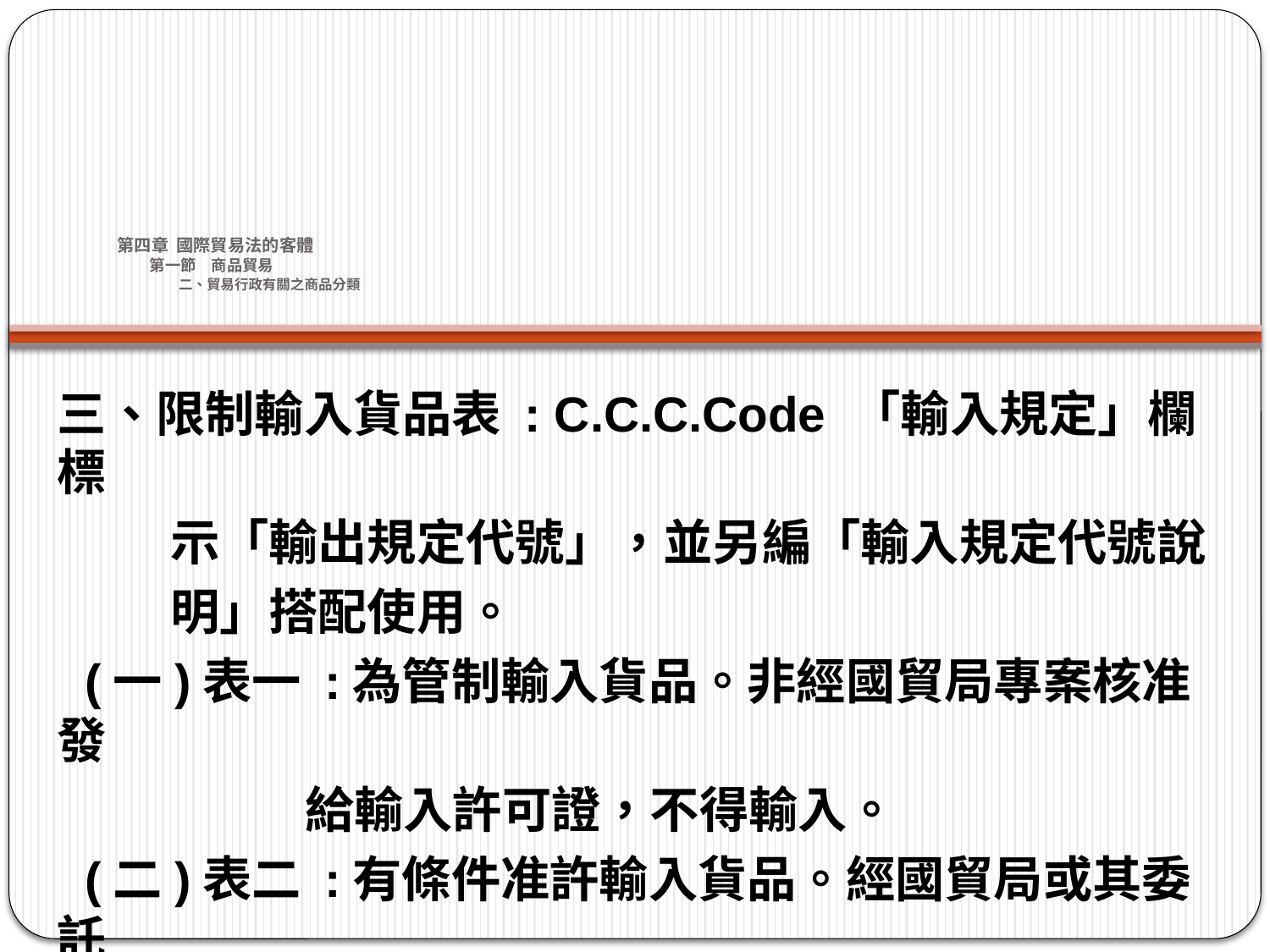

# 第四章  國際貿易法的客體 第一節　商品貿易 二、貿易行政有關之商品分類
三、限制輸入貨品表 : C.C.C.Code 「輸入規定」欄標
         示「輸出規定代號」，並另編「輸入規定代號說
         明」搭配使用。
  (一)表一 :為管制輸入貨品。非經國貿局專案核准發
                     給輸入許可證，不得輸入。
  (二)表二 :有條件准許輸入貨品。經國貿局或其委託
                     之簽證銀行核發輸入許可證後，始得輸入。